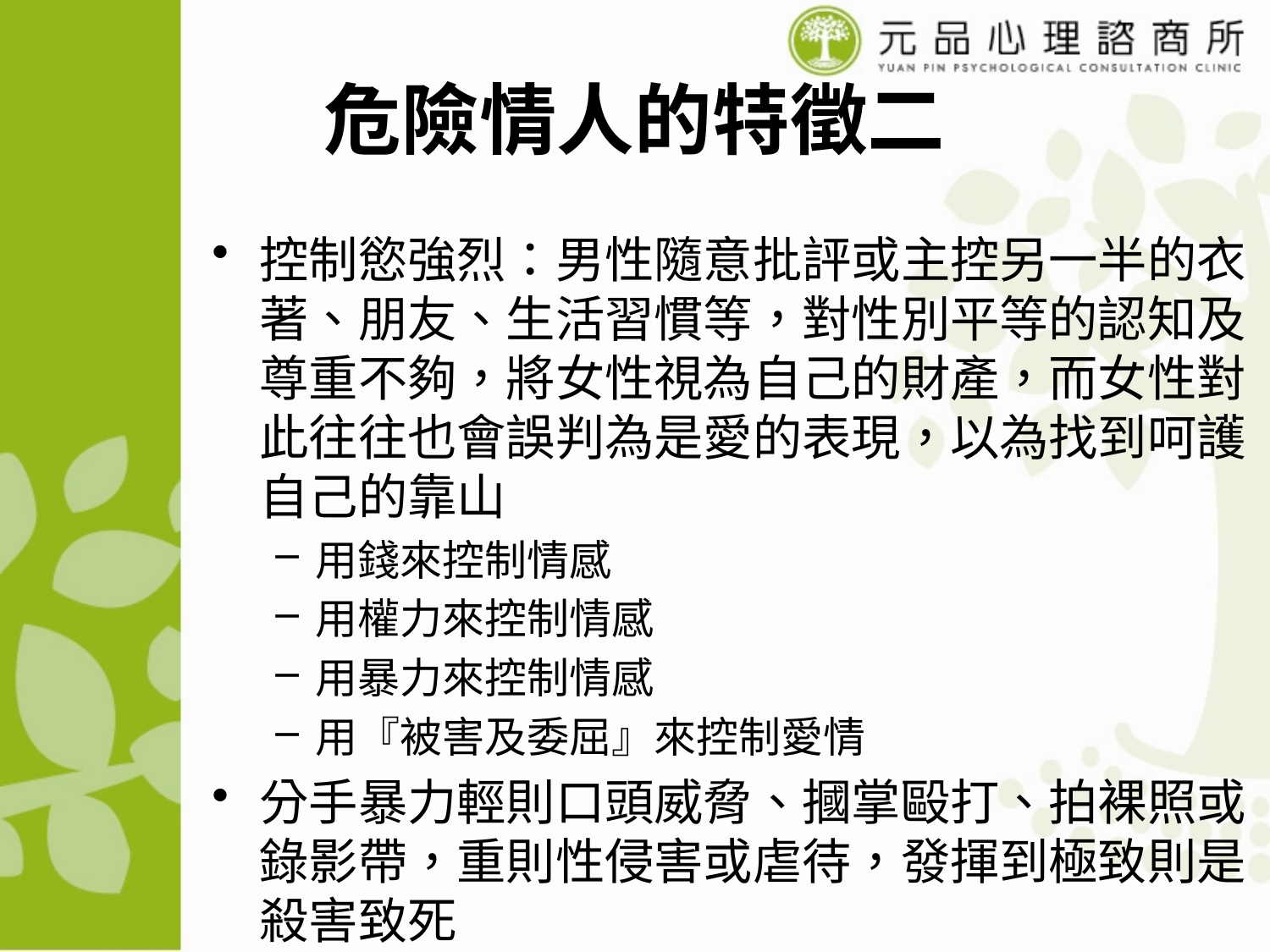

# 危險情人的特徵二
控制慾強烈：男性隨意批評或主控另一半的衣著、朋友、生活習慣等，對性別平等的認知及尊重不夠，將女性視為自己的財產，而女性對此往往也會誤判為是愛的表現，以為找到呵護自己的靠山
用錢來控制情感
用權力來控制情感
用暴力來控制情感
用『被害及委屈』來控制愛情
分手暴力輕則口頭威脅、摑掌毆打、拍裸照或錄影帶，重則性侵害或虐待，發揮到極致則是殺害致死